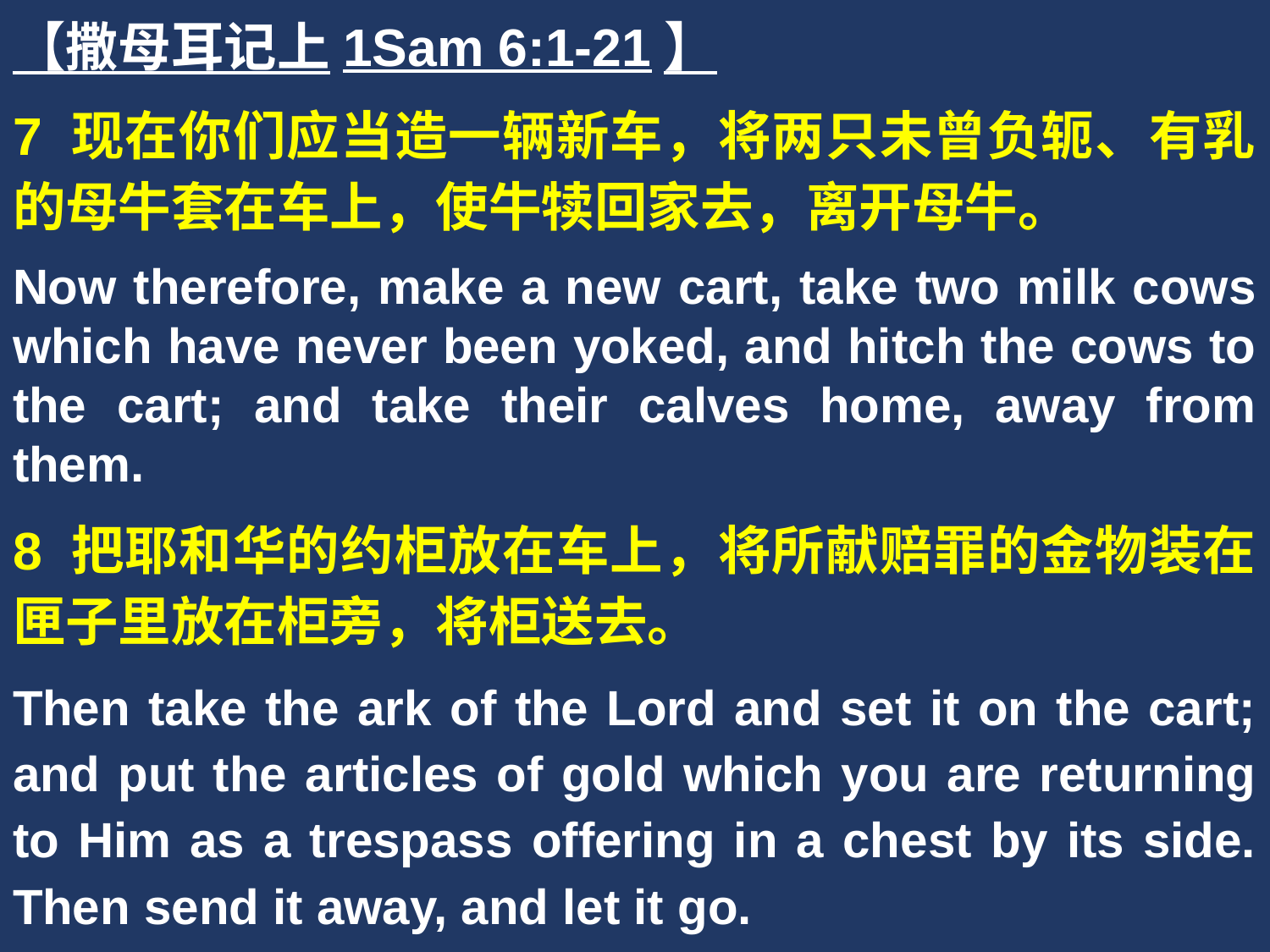

【撒母耳记上1Sam 6:1-21】
7 现在你们应当造一辆新车，将两只未曾负轭、有乳的母牛套在车上，使牛犊回家去，离开母牛。
Now therefore, make a new cart, take two milk cows which have never been yoked, and hitch the cows to the cart; and take their calves home, away from them.
8 把耶和华的约柜放在车上，将所献赔罪的金物装在匣子里放在柜旁，将柜送去。
Then take the ark of the Lord and set it on the cart; and put the articles of gold which you are returning to Him as a trespass offering in a chest by its side. Then send it away, and let it go.